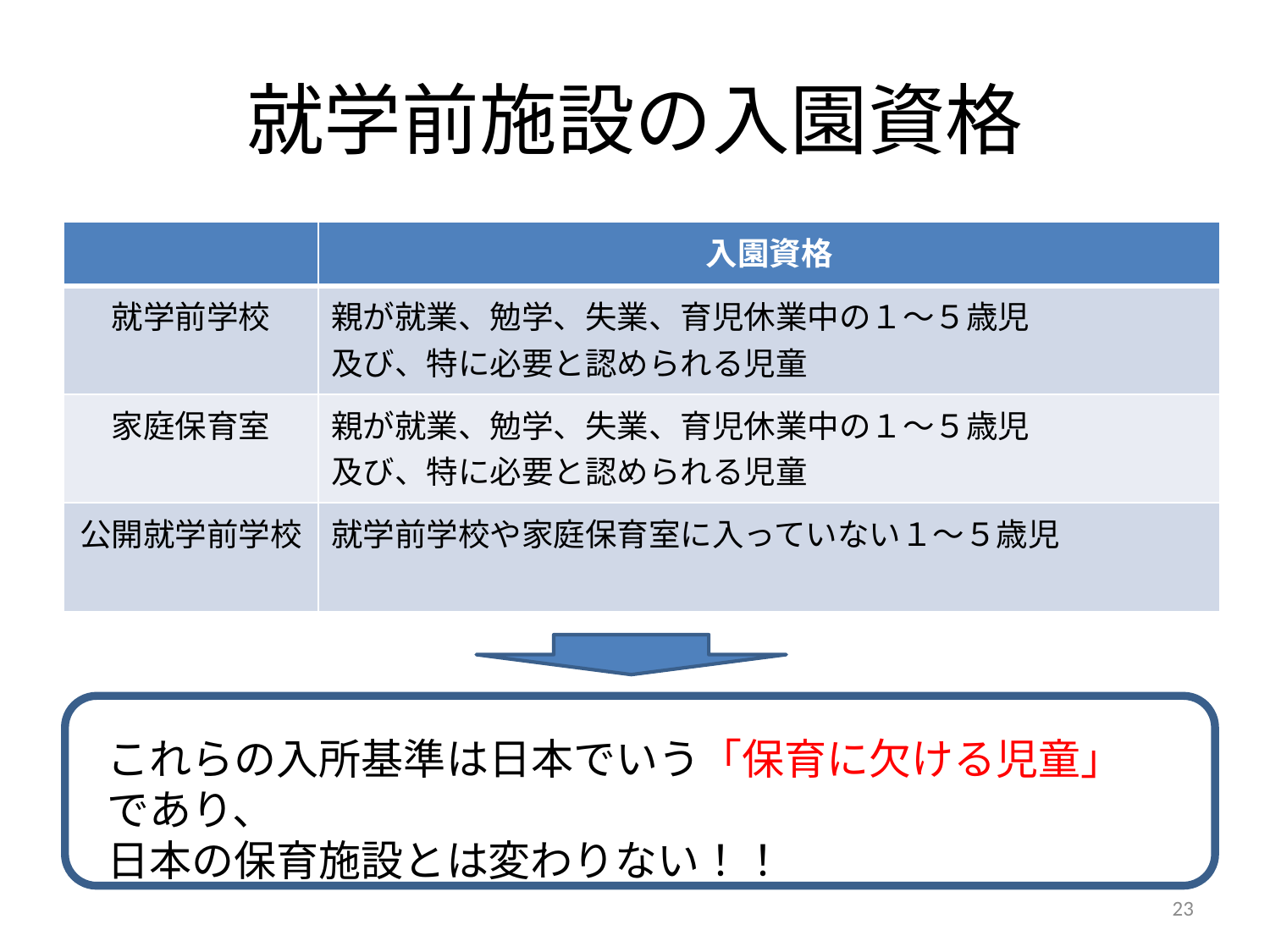

# 就学前施設の入園資格
|  | 入園資格 |
| --- | --- |
| 就学前学校 | 親が就業、勉学、失業、育児休業中の１～５歳児 及び、特に必要と認められる児童 |
| 家庭保育室 | 親が就業、勉学、失業、育児休業中の１～５歳児 及び、特に必要と認められる児童 |
| 公開就学前学校 | 就学前学校や家庭保育室に入っていない１～５歳児 |

これらの入所基準は日本でいう「保育に欠ける児童」であり、
日本の保育施設とは変わりない！！
23